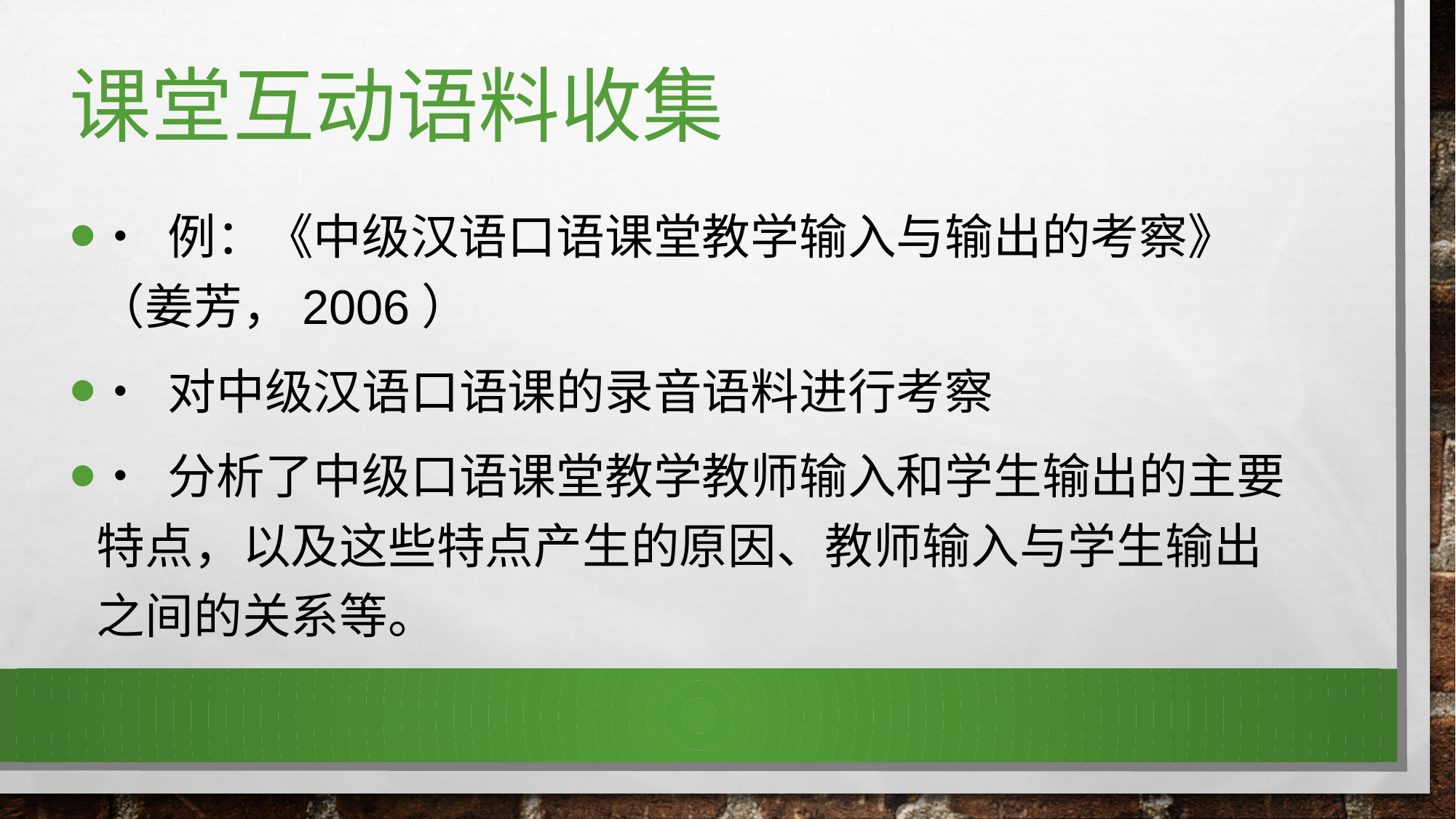

# 课堂互动语料收集
• 例：《中级汉语口语课堂教学输入与输出的考察》（姜芳，2006）
• 对中级汉语口语课的录音语料进行考察
• 分析了中级口语课堂教学教师输入和学生输出的主要特点，以及这些特点产生的原因、教师输入与学生输出之间的关系等。